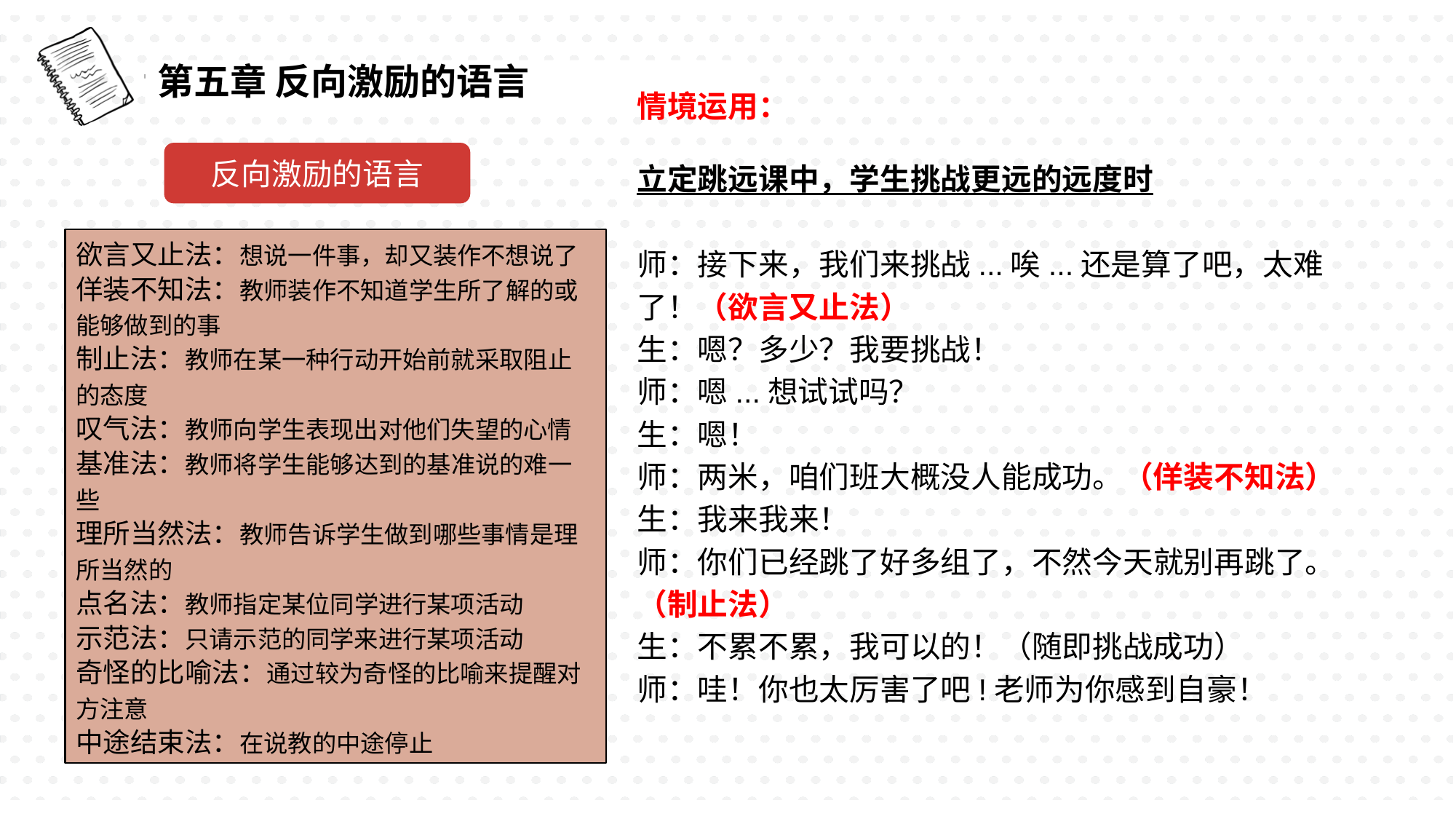

第五章 反向激励的语言

情境运用：

立定跳远课中，学生挑战更远的远度时

师：接下来，我们来挑战...唉...还是算了吧，太难了！（欲言又止法）
生：嗯？多少？我要挑战！
师：嗯...想试试吗？
生：嗯！
师：两米，咱们班大概没人能成功。（佯装不知法）
生：我来我来！
师：你们已经跳了好多组了，不然今天就别再跳了。（制止法）
生：不累不累，我可以的！（随即挑战成功）
师：哇！你也太厉害了吧!老师为你感到自豪！

反向激励的语言
欲言又止法：想说一件事，却又装作不想说了
佯装不知法：教师装作不知道学生所了解的或能够做到的事
制止法：教师在某一种行动开始前就采取阻止的态度
叹气法：教师向学生表现出对他们失望的心情
基准法：教师将学生能够达到的基准说的难一些
理所当然法：教师告诉学生做到哪些事情是理所当然的
点名法：教师指定某位同学进行某项活动
示范法：只请示范的同学来进行某项活动
奇怪的比喻法：通过较为奇怪的比喻来提醒对方注意
中途结束法：在说教的中途停止